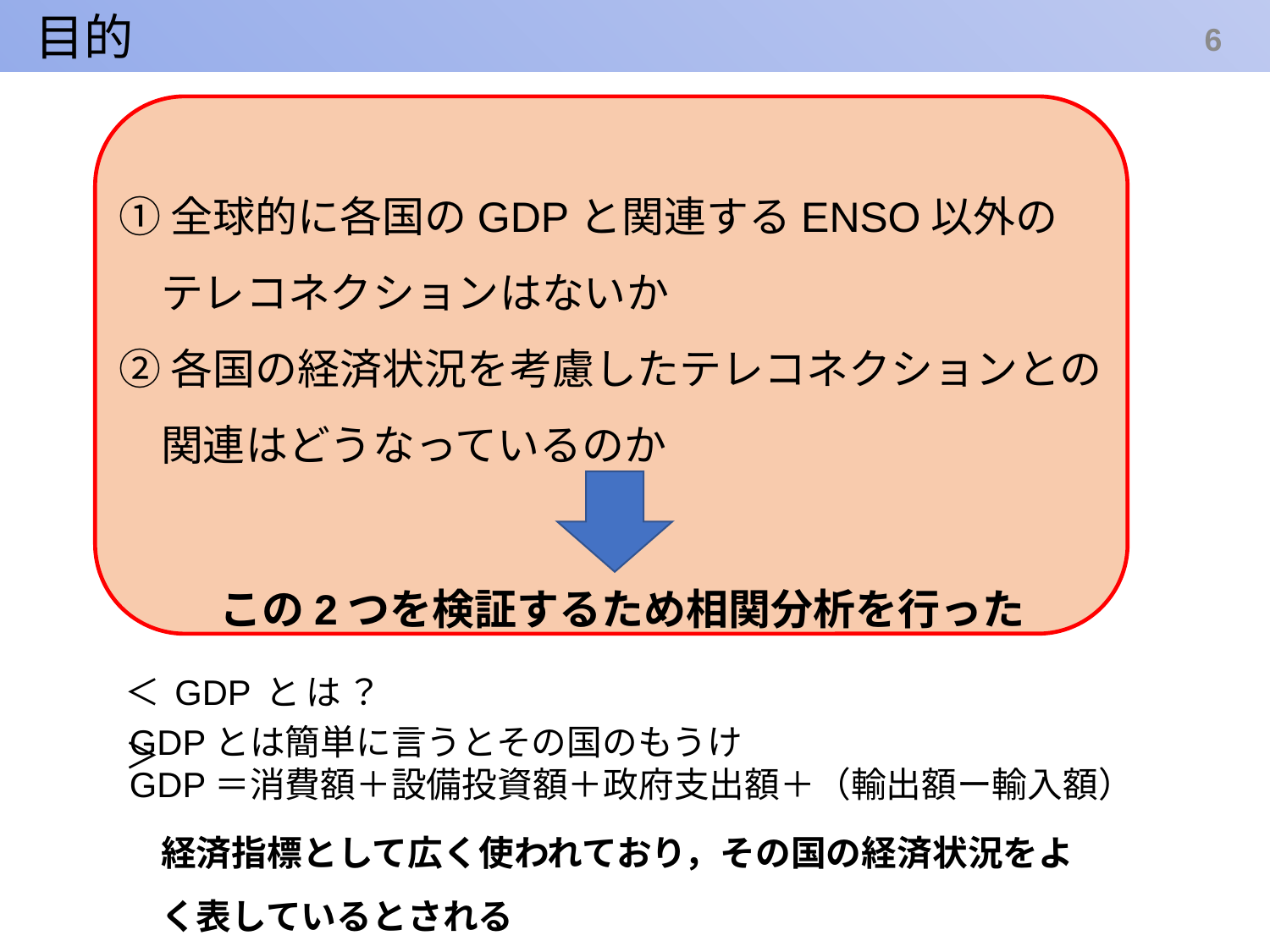

目的
6

①全球的に各国のGDPと関連するENSO以外の
　テレコネクションはないか
②各国の経済状況を考慮したテレコネクションとの
　関連はどうなっているのか

この2つを検証するため相関分析を行った
＜GDPとは？＞
GDPとは簡単に言うとその国のもうけ
GDP＝消費額＋設備投資額＋政府支出額＋（輸出額ー輸入額）
経済指標として広く使われており，その国の経済状況をよく表しているとされる